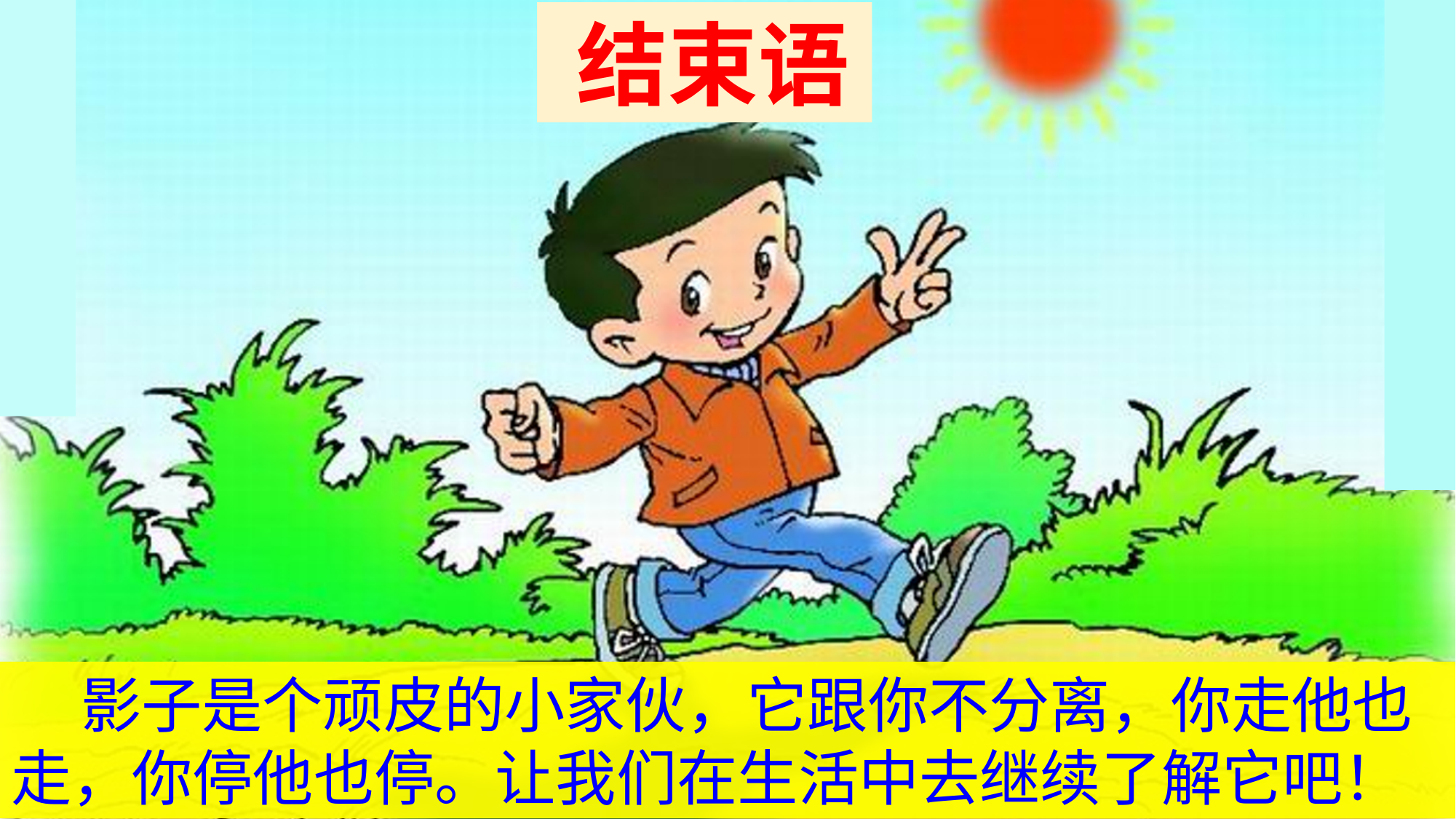

结束语
    影子是个顽皮的小家伙，它跟你不分离，你走他也走，你停他也停。让我们在生活中去继续了解它吧！